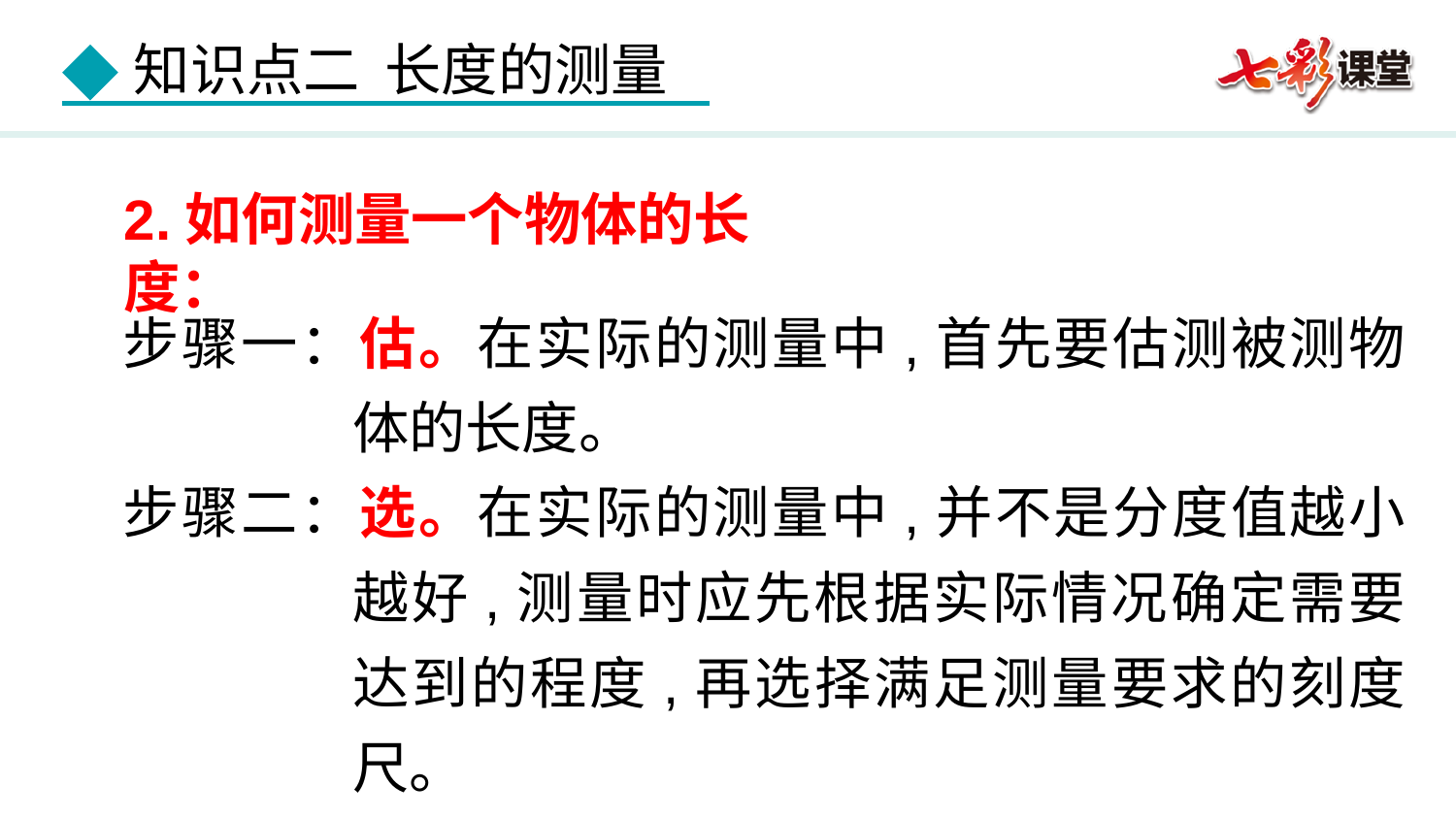

2.如何测量一个物体的长度：
步骤一：估。在实际的测量中,首先要估测被测物体的长度。
步骤二：选。在实际的测量中,并不是分度值越小越好,测量时应先根据实际情况确定需要达到的程度,再选择满足测量要求的刻度尺。